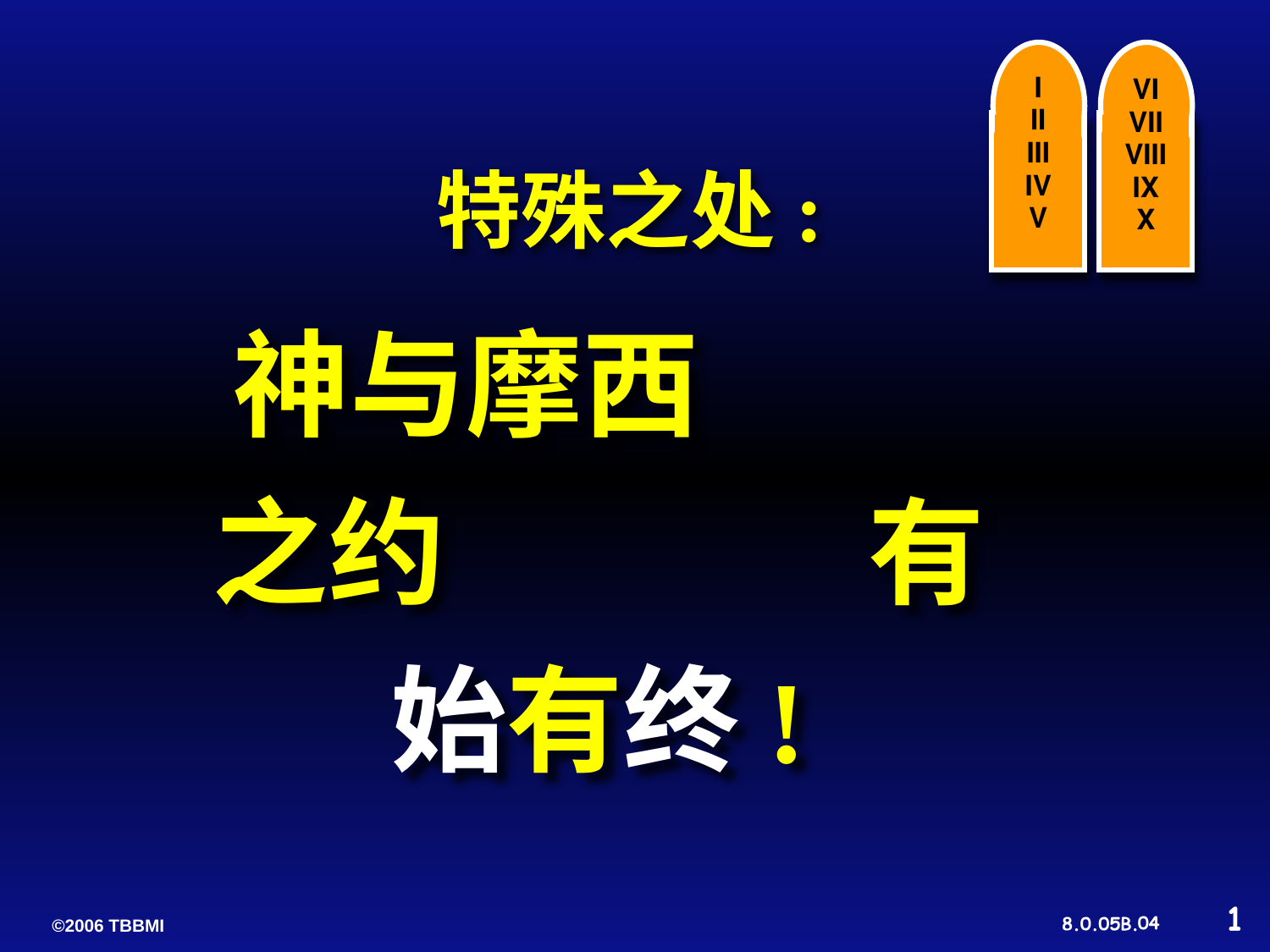

I
II
III
IV
V
VI
VII
VIII
IX
X

特殊之处:

神与摩西           之约                有始有终!

1

04